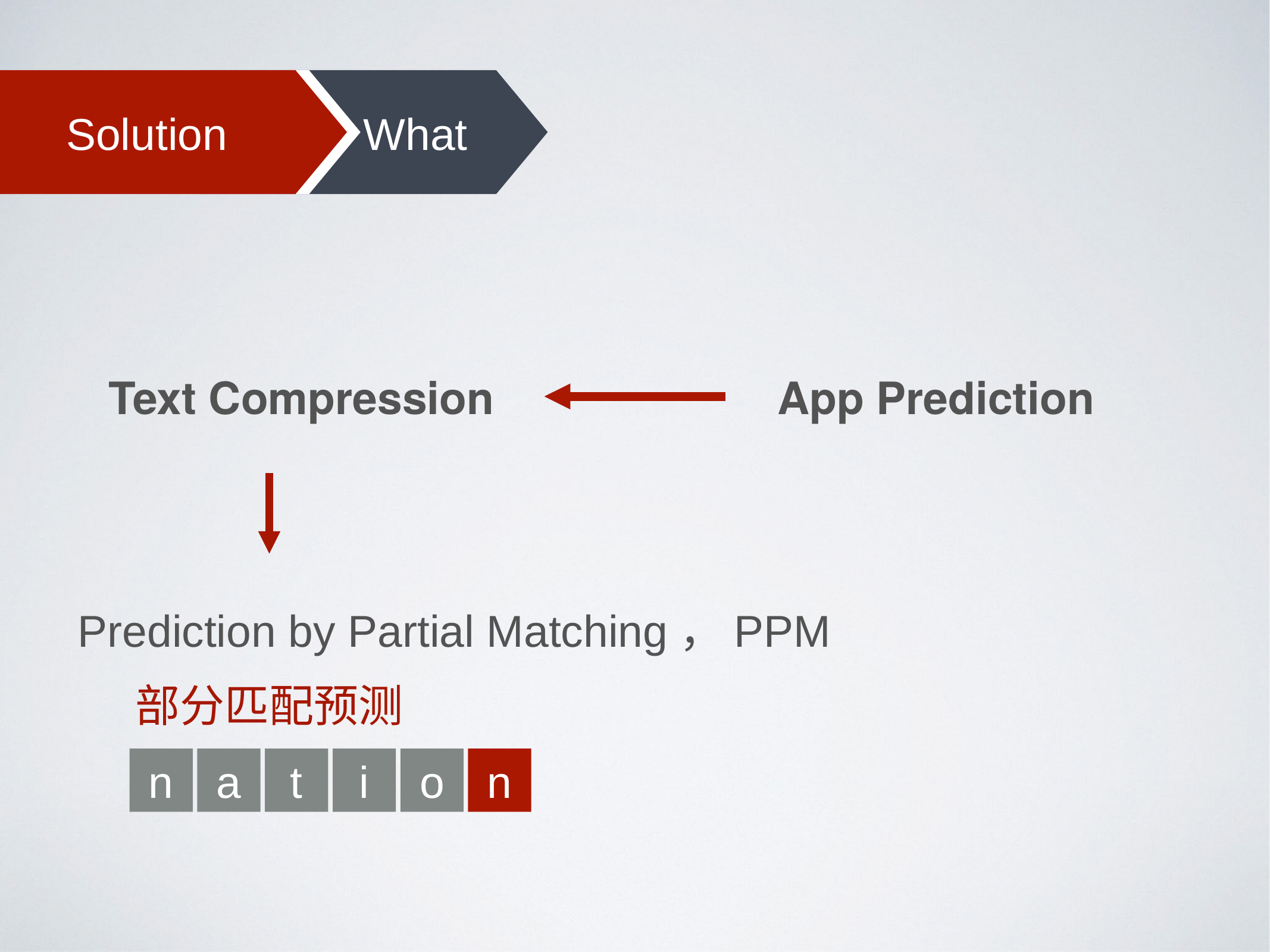

Solution
Solution
           What
Text Compression
App Prediction

Prediction by Partial Matching，PPM
部分匹配预测
n
a
t
i
o
n
6